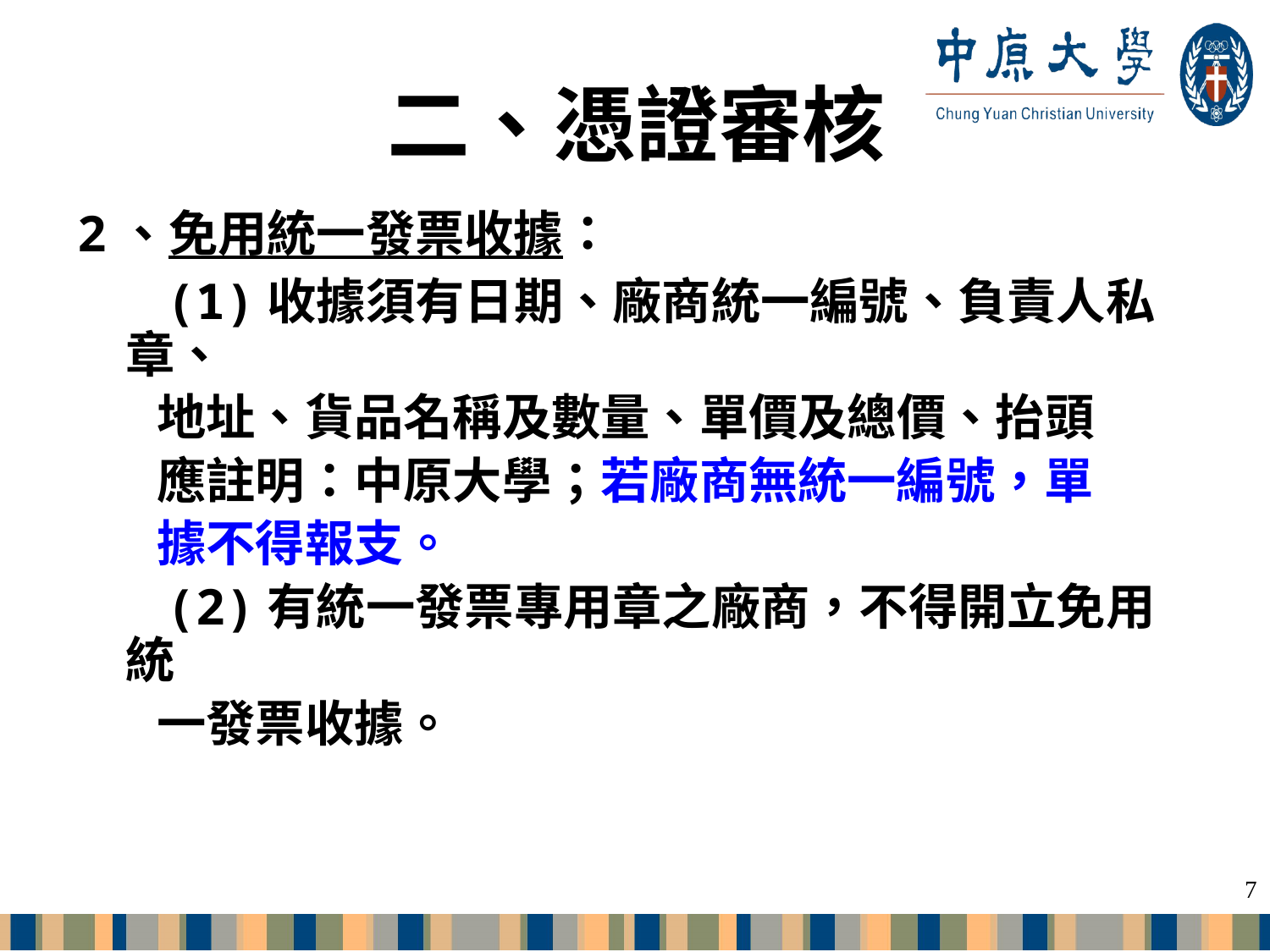

# 二、憑證審核
2、免用統一發票收據：
   (1)收據須有日期、廠商統一編號、負責人私章、
      地址、貨品名稱及數量、單價及總價、抬頭
      應註明：中原大學；若廠商無統一編號，單
      據不得報支。
   (2)有統一發票專用章之廠商，不得開立免用統
      一發票收據。
7